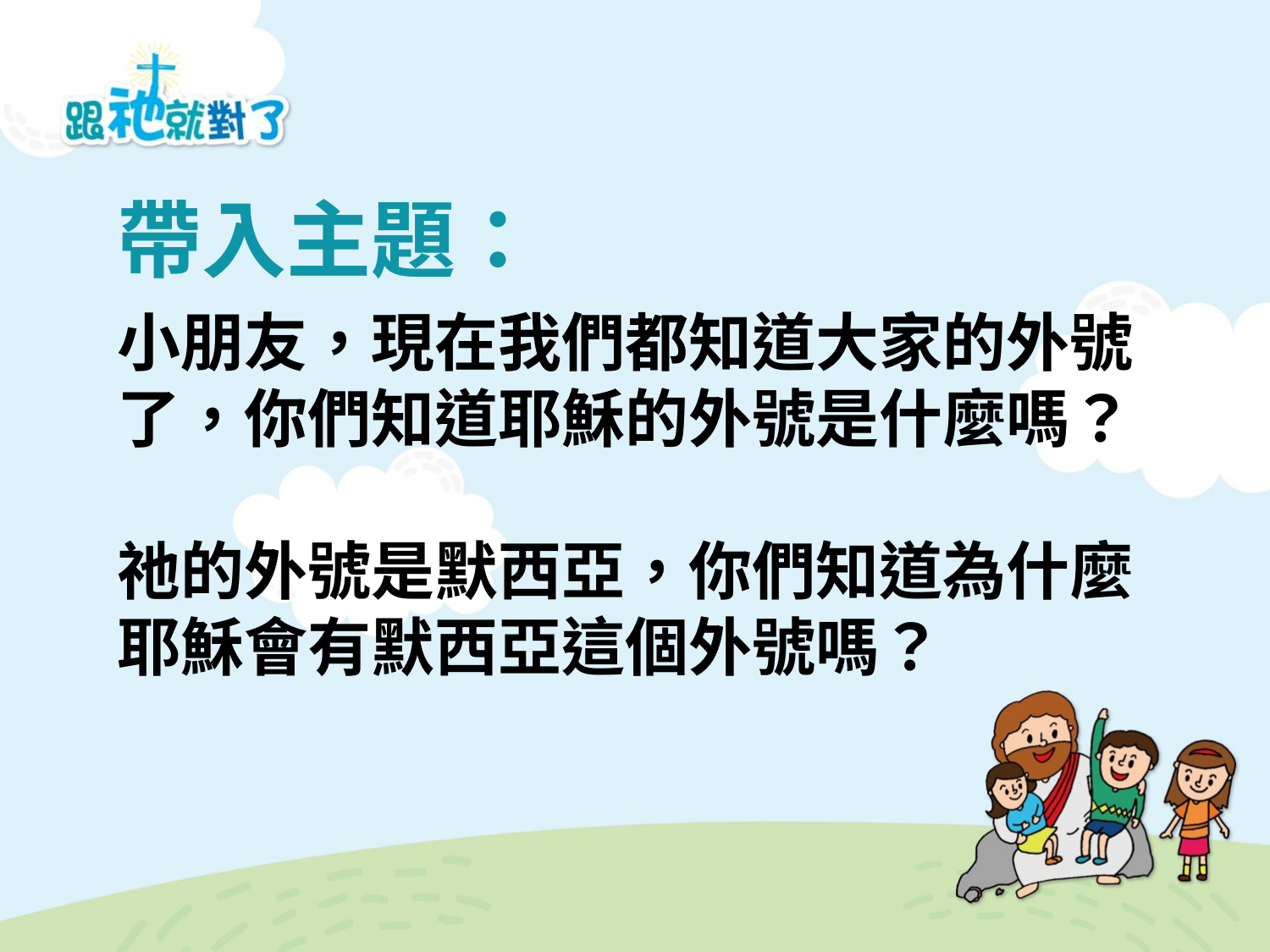

帶入主題：
小朋友，現在我們都知道大家的外號了，你們知道耶穌的外號是什麼嗎？

祂的外號是默西亞，你們知道為什麼耶穌會有默西亞這個外號嗎？